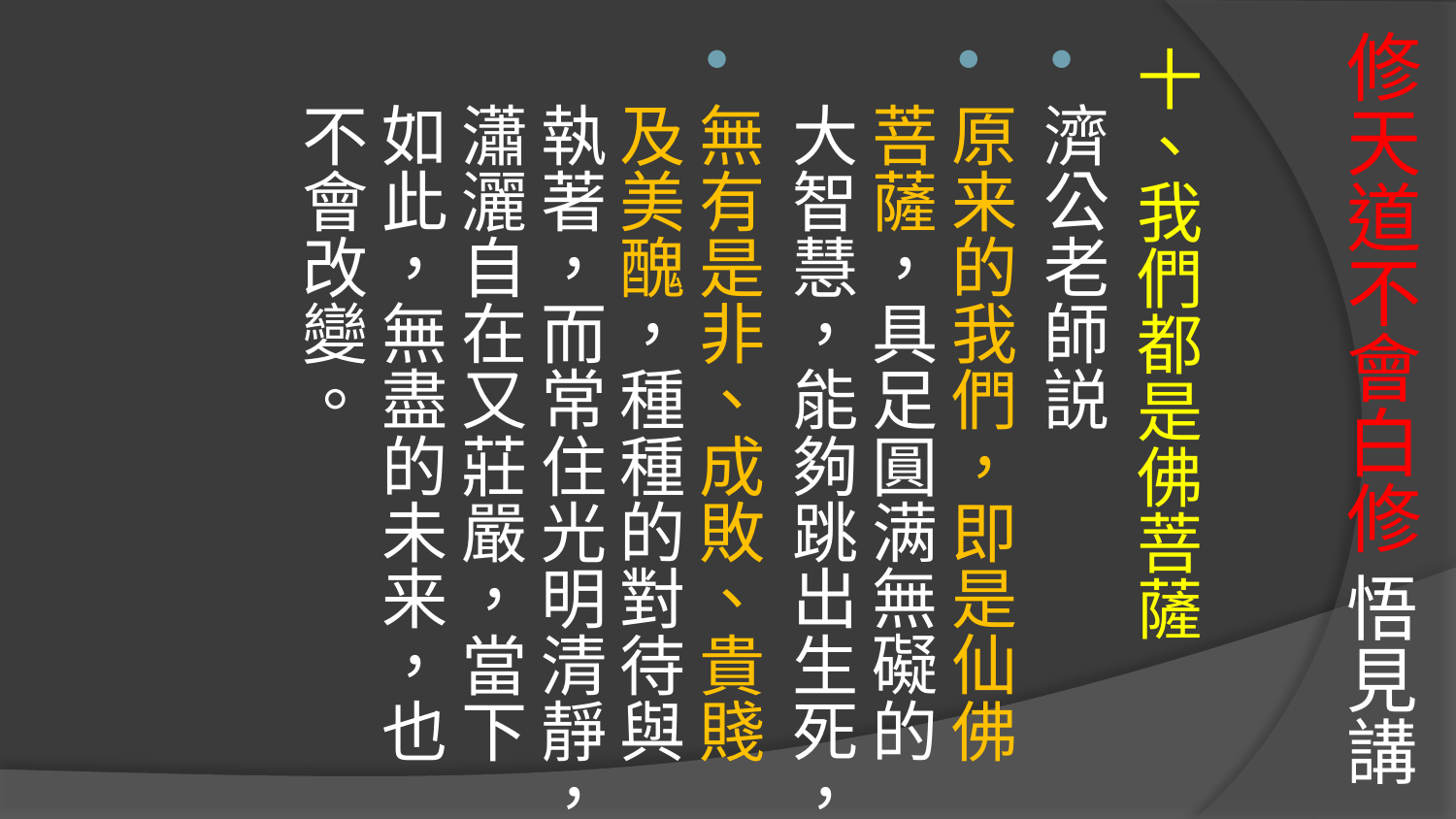

# 修天道不會白修 悟見講
十、我們都是佛菩薩
濟公老師説
原来的我們，即是仙佛菩薩，具足圓满無礙的大智慧，能夠跳出生死，
無有是非、成敗、貴賤及美醜，種種的對待與執著，而常住光明清靜，瀟灑自在又莊嚴，當下如此，無盡的未来，也不會改變。